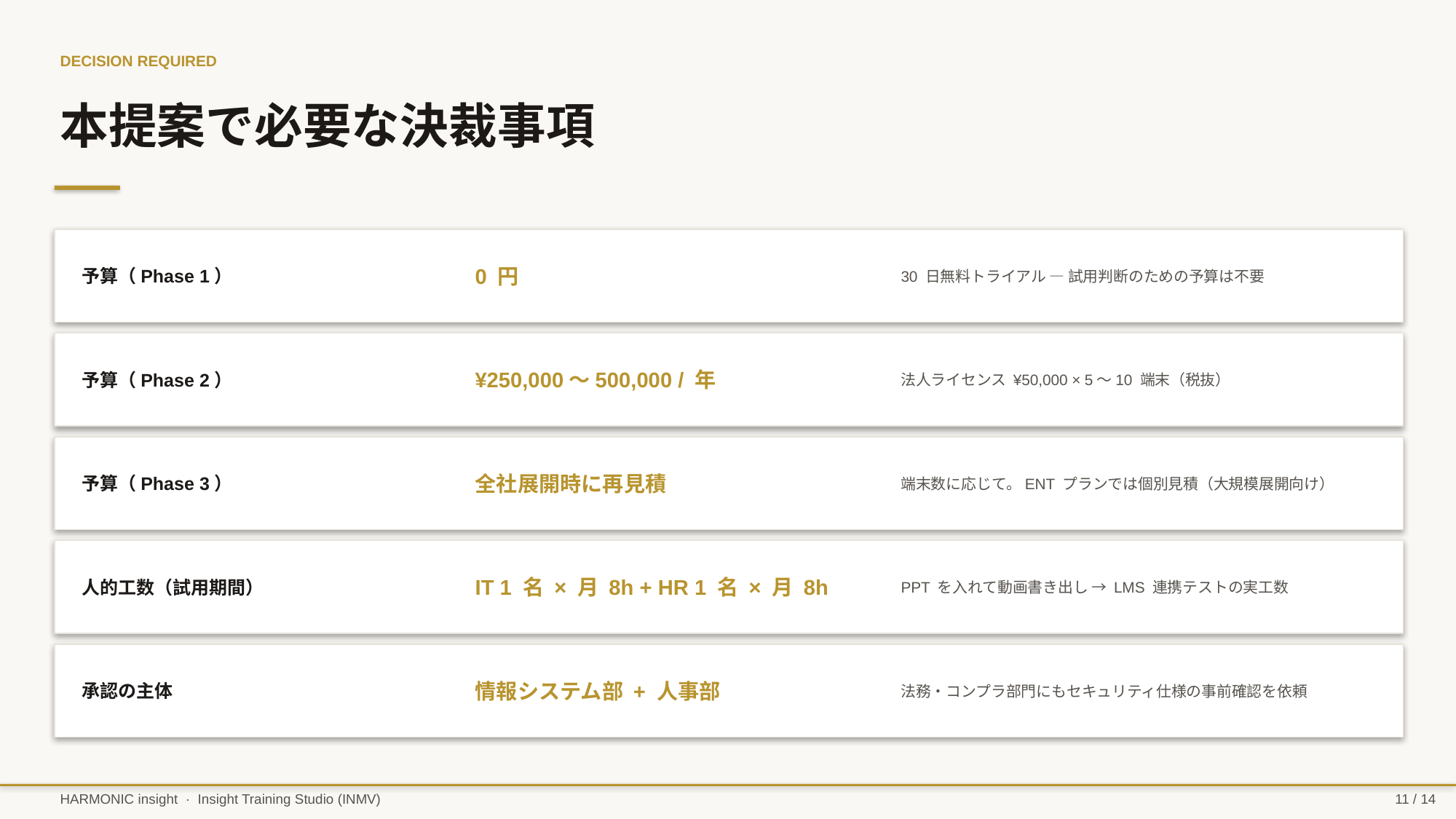

DECISION REQUIRED
本提案で必要な決裁事項

予算（Phase 1）
0 円
30 日無料トライアル — 試用判断のための予算は不要

予算（Phase 2）
¥250,000〜500,000 / 年
法人ライセンス ¥50,000 × 5〜10 端末（税抜）

予算（Phase 3）
全社展開時に再見積
端末数に応じて。ENT プランでは個別見積（大規模展開向け）

人的工数（試用期間）
IT 1 名 × 月 8h + HR 1 名 × 月 8h
PPT を入れて動画書き出し → LMS 連携テストの実工数

承認の主体
情報システム部 + 人事部
法務・コンプラ部門にもセキュリティ仕様の事前確認を依頼

HARMONIC insight  ·  Insight Training Studio (INMV)
11 / 14